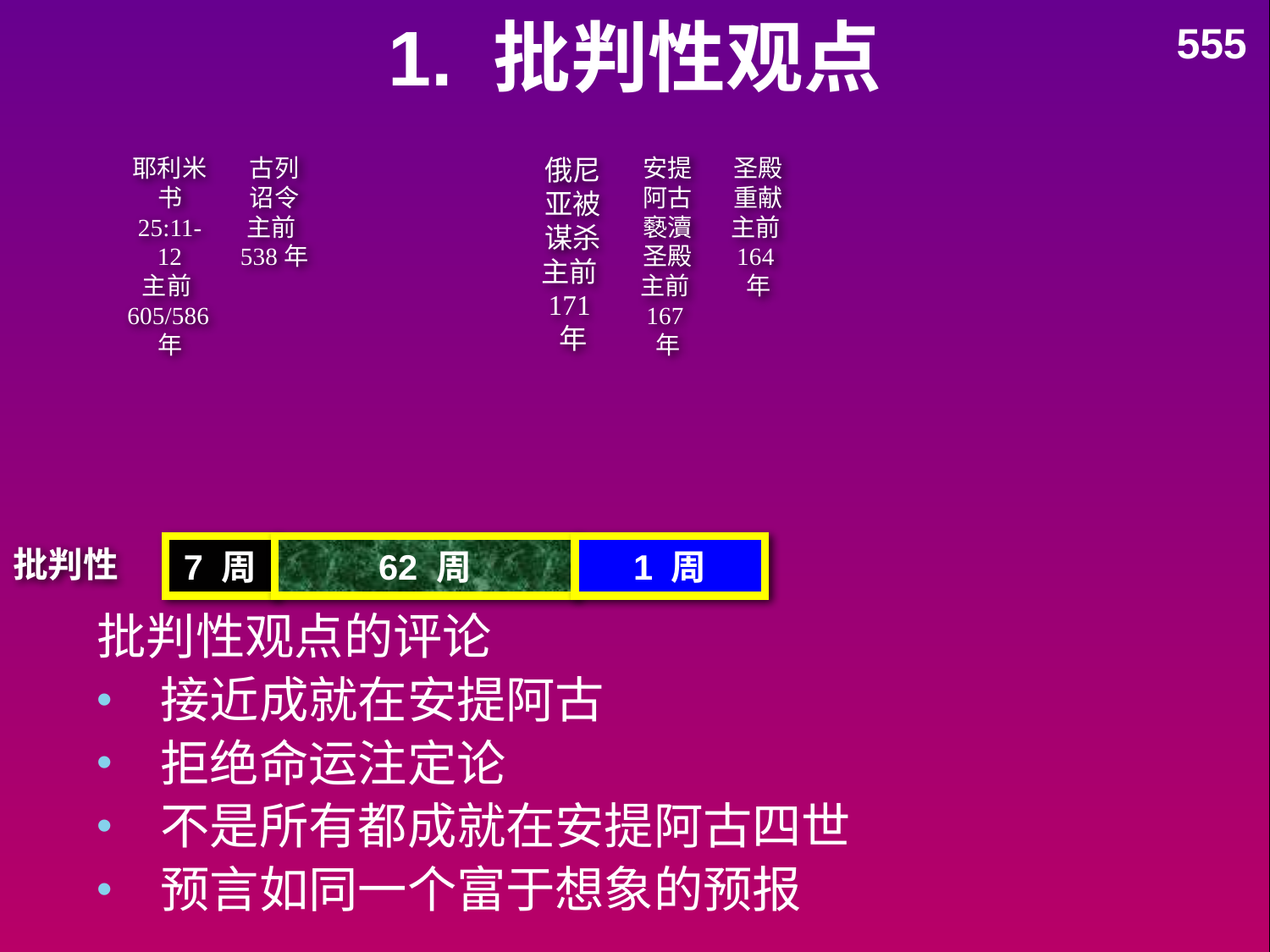

# 1. 批判性观点
555
耶利米书 25:11-12
主前605/586年
古列
诏令
主前538年
俄尼亚被谋杀
主前171年
安提阿古褻瀆圣殿
主前167年
圣殿重献
主前164年
批判性
7 周
62 周
1 周
批判性观点的评论
接近成就在安提阿古
拒绝命运注定论
不是所有都成就在安提阿古四世
预言如同一个富于想象的预报